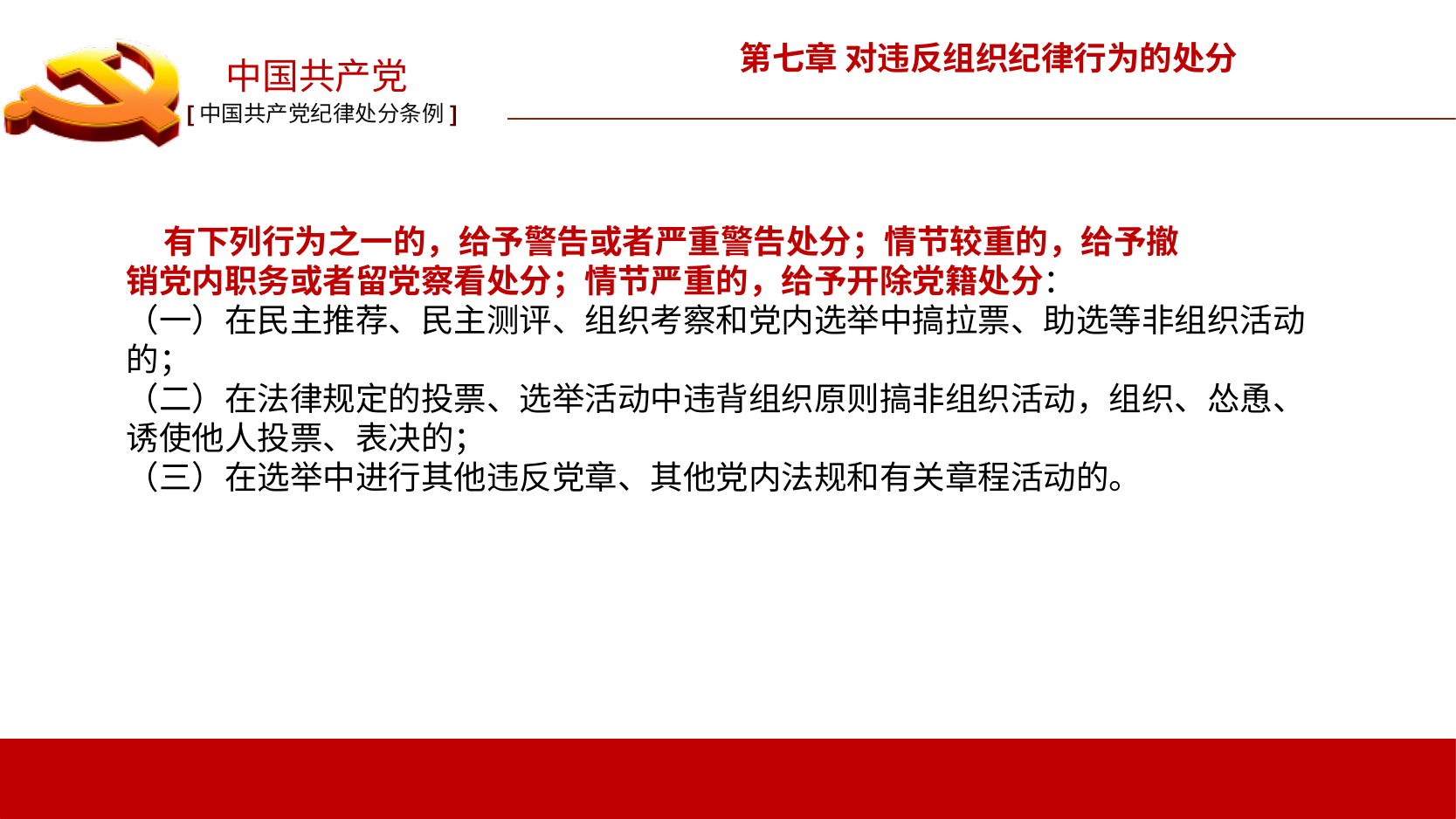

第七章 对违反组织纪律行为的处分
    有下列行为之一的，给予警告或者严重警告处分；情节较重的，给予撤
销党内职务或者留党察看处分；情节严重的，给予开除党籍处分：
（一）在民主推荐、民主测评、组织考察和党内选举中搞拉票、助选等非组织活动的；
（二）在法律规定的投票、选举活动中违背组织原则搞非组织活动，组织、怂恿、诱使他人投票、表决的；
（三）在选举中进行其他违反党章、其他党内法规和有关章程活动的。